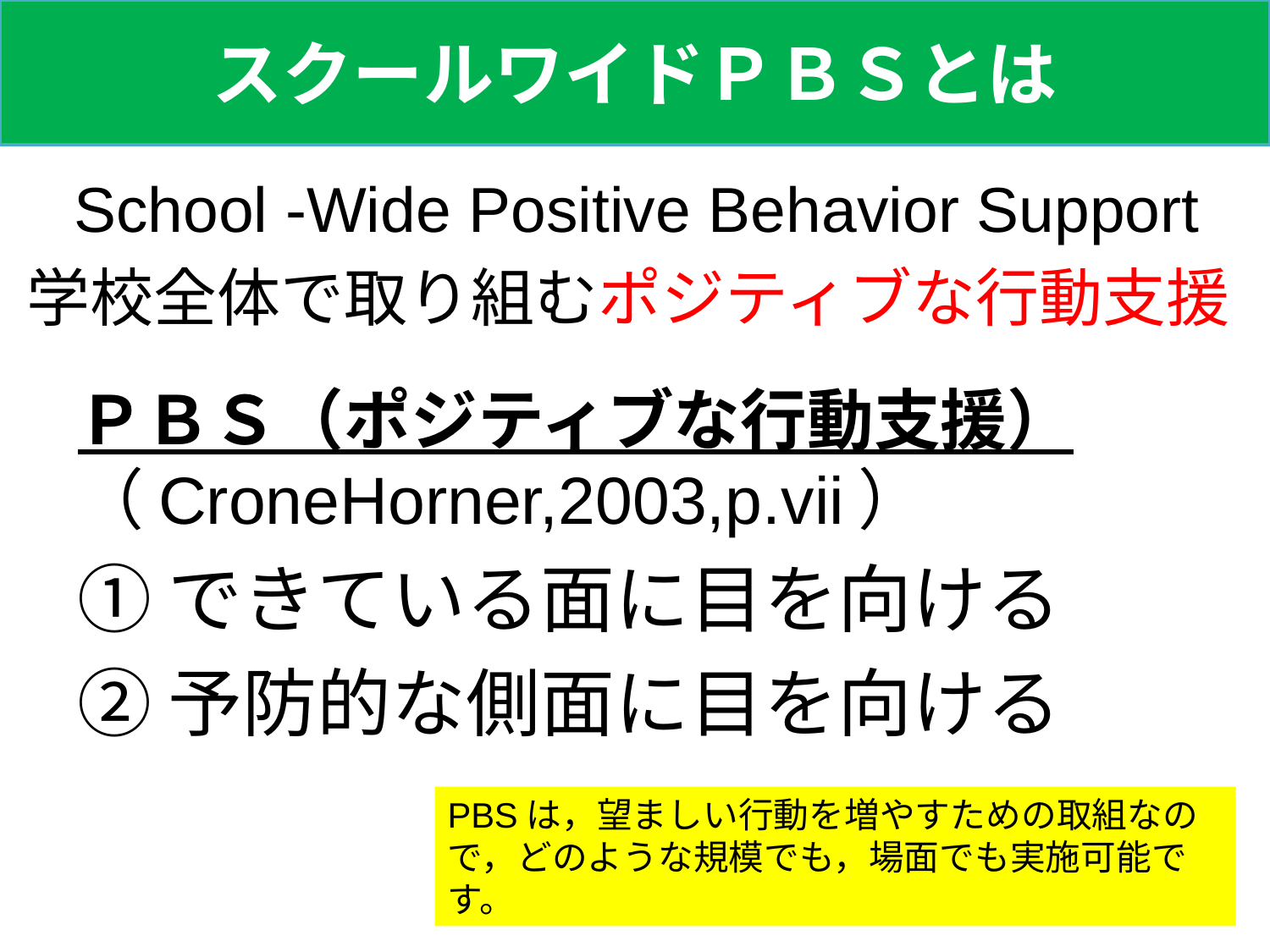

スクールワイドＰＢＳとは
   School -Wide Positive Behavior Support
学校全体で取り組むポジティブな行動支援
ＰＢＳ（ポジティブな行動支援）（CroneHorner,2003,p.vii）
①できている面に目を向ける
②予防的な側面に目を向ける

PBSは，望ましい行動を増やすための取組なので，どのような規模でも，場面でも実施可能です。